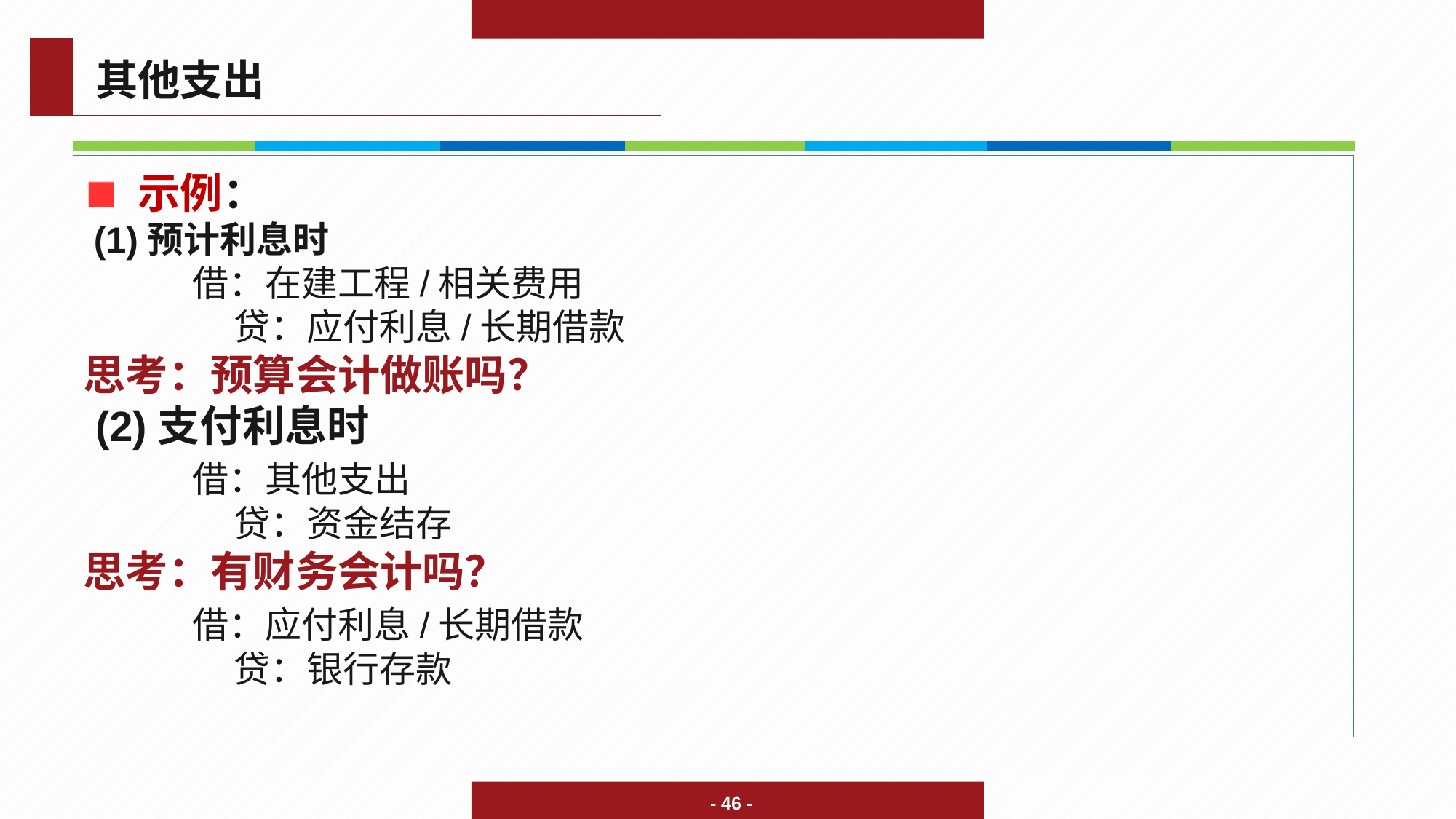

其他支出

示例：
 (1)预计利息时
	借：在建工程/相关费用
    	    贷：应付利息/长期借款
思考：预算会计做账吗？
 (2)支付利息时
	借：其他支出
    	    贷：资金结存
思考：有财务会计吗？
	借：应付利息/长期借款
    	    贷：银行存款

- 46 -